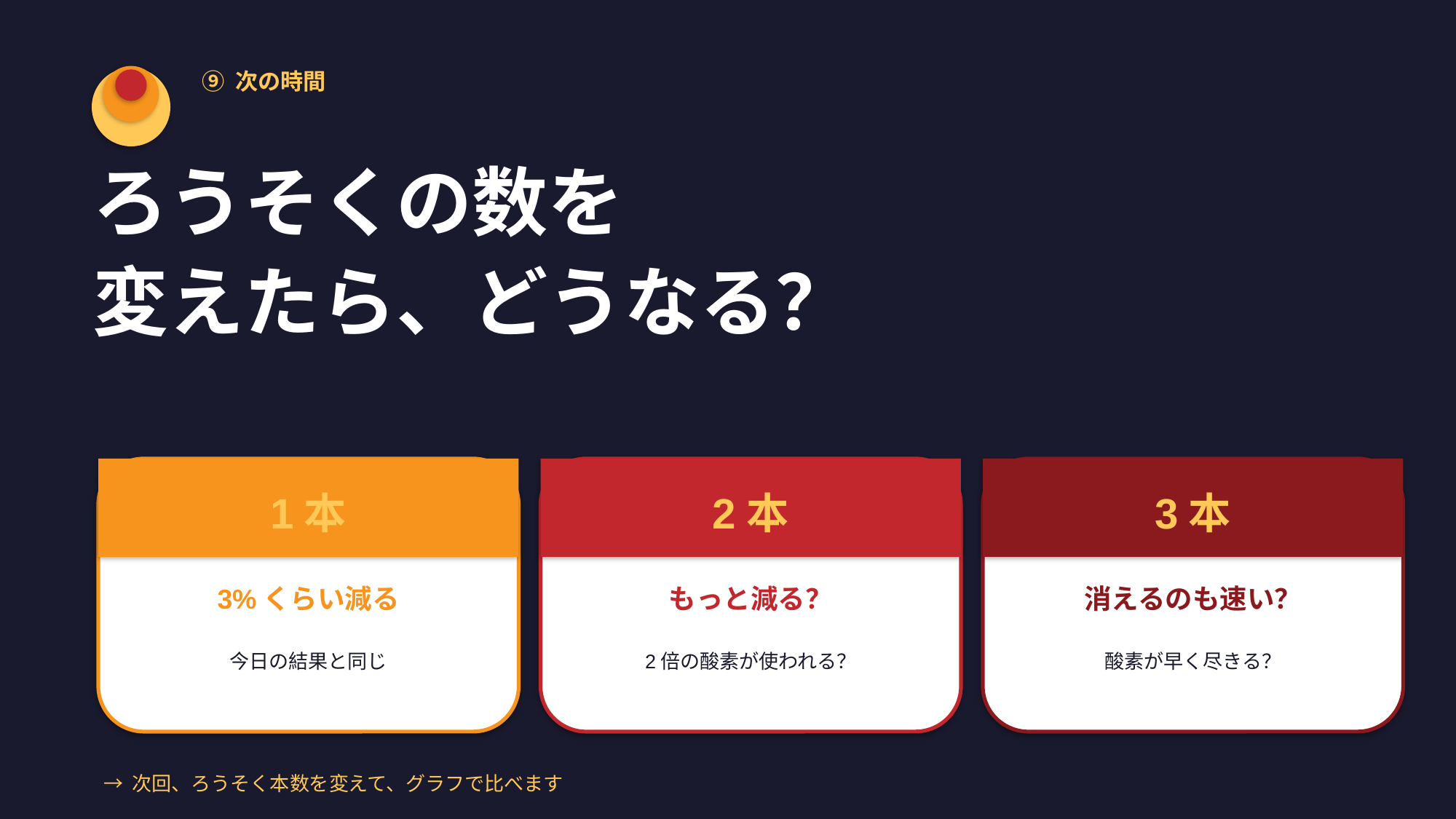

⑨ 次の時間

ろうそくの数を
変えたら、どうなる？

1本

2本

3本
3%くらい減る
もっと減る？
消えるのも速い？
今日の結果と同じ
2倍の酸素が使われる？
酸素が早く尽きる？
→ 次回、ろうそく本数を変えて、グラフで比べます